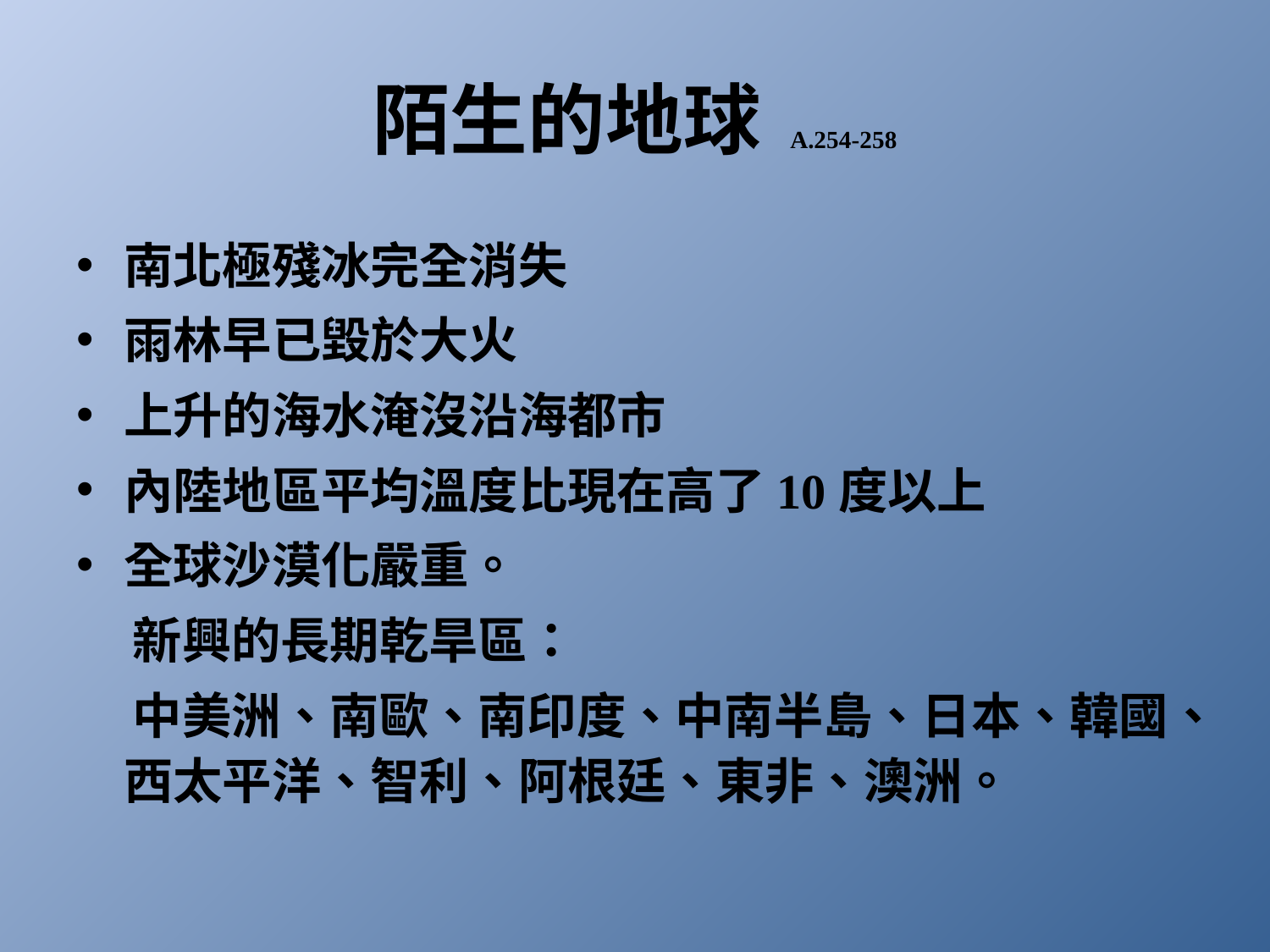

# 陌生的地球  A.254-258
南北極殘冰完全消失
雨林早已毀於大火
上升的海水淹沒沿海都市
內陸地區平均溫度比現在高了10度以上
全球沙漠化嚴重。
    新興的長期乾旱區：
    中美洲、南歐、南印度、中南半島、日本、韓國、西太平洋、智利、阿根廷、東非、澳洲。